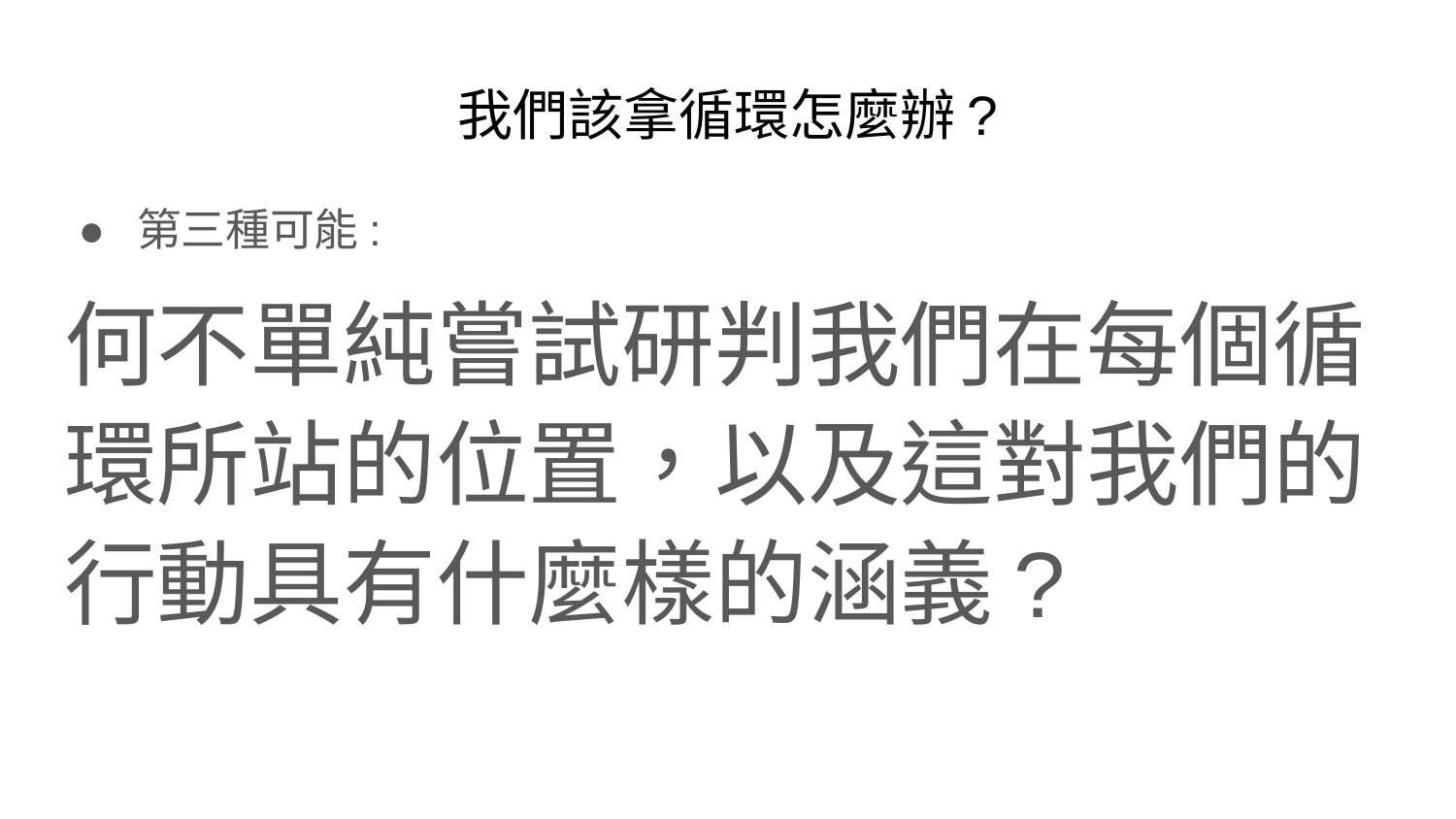

# 我們該拿循環怎麼辦?

第三種可能:
何不單純嘗試研判我們在每個循環所站的位置，以及這對我們的行動具有什麼樣的涵義?